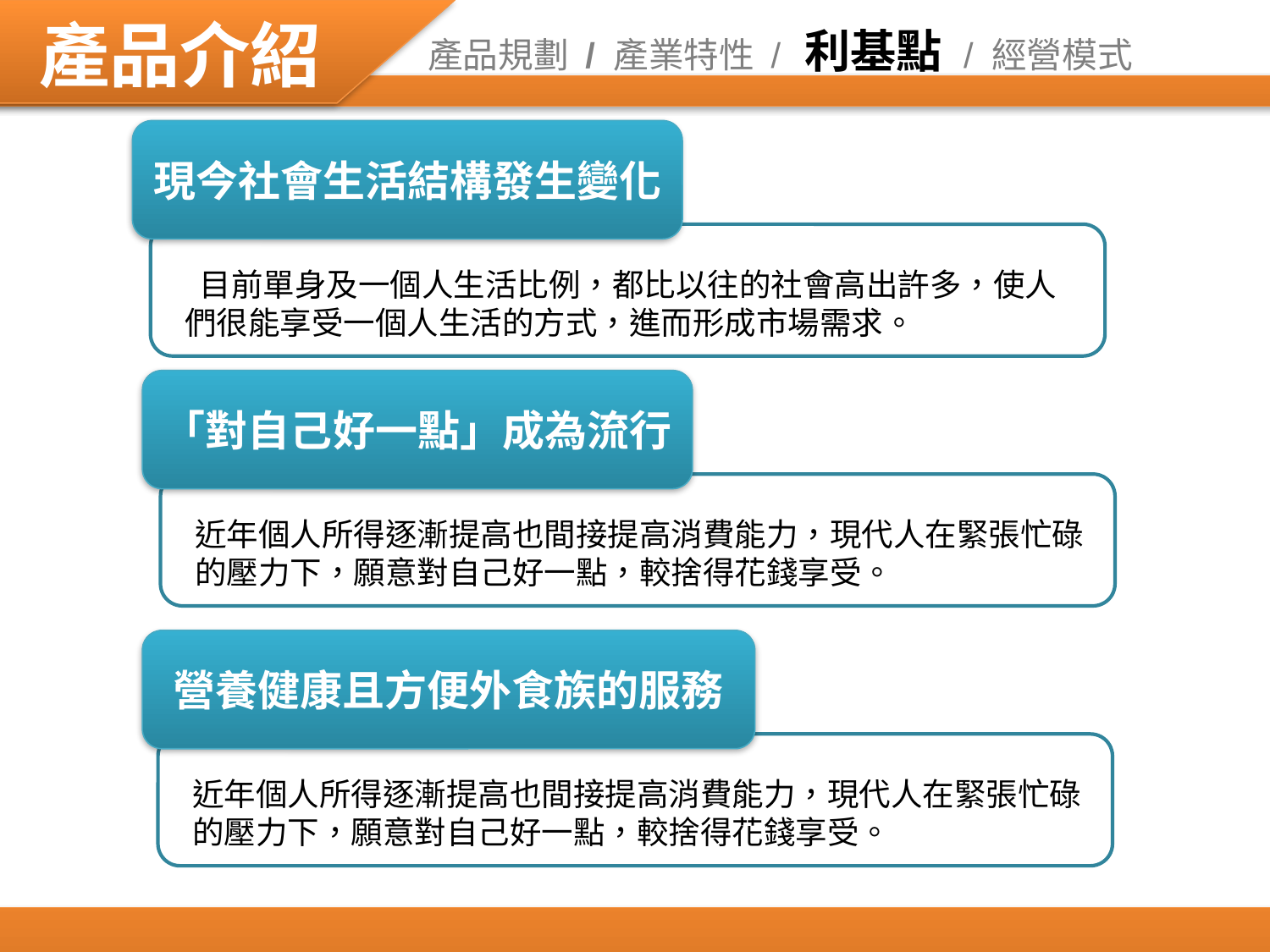

# 產品規劃 / 產業特性 / 利基點 / 經營模式
現今社會生活結構發生變化

 目前單身及一個人生活比例，都比以往的社會高出許多，使人們很能享受一個人生活的方式，進而形成市場需求。
「對自己好一點」成為流行

近年個人所得逐漸提高也間接提高消費能力，現代人在緊張忙碌的壓力下，願意對自己好一點，較捨得花錢享受。
營養健康且方便外食族的服務

近年個人所得逐漸提高也間接提高消費能力，現代人在緊張忙碌的壓力下，願意對自己好一點，較捨得花錢享受。